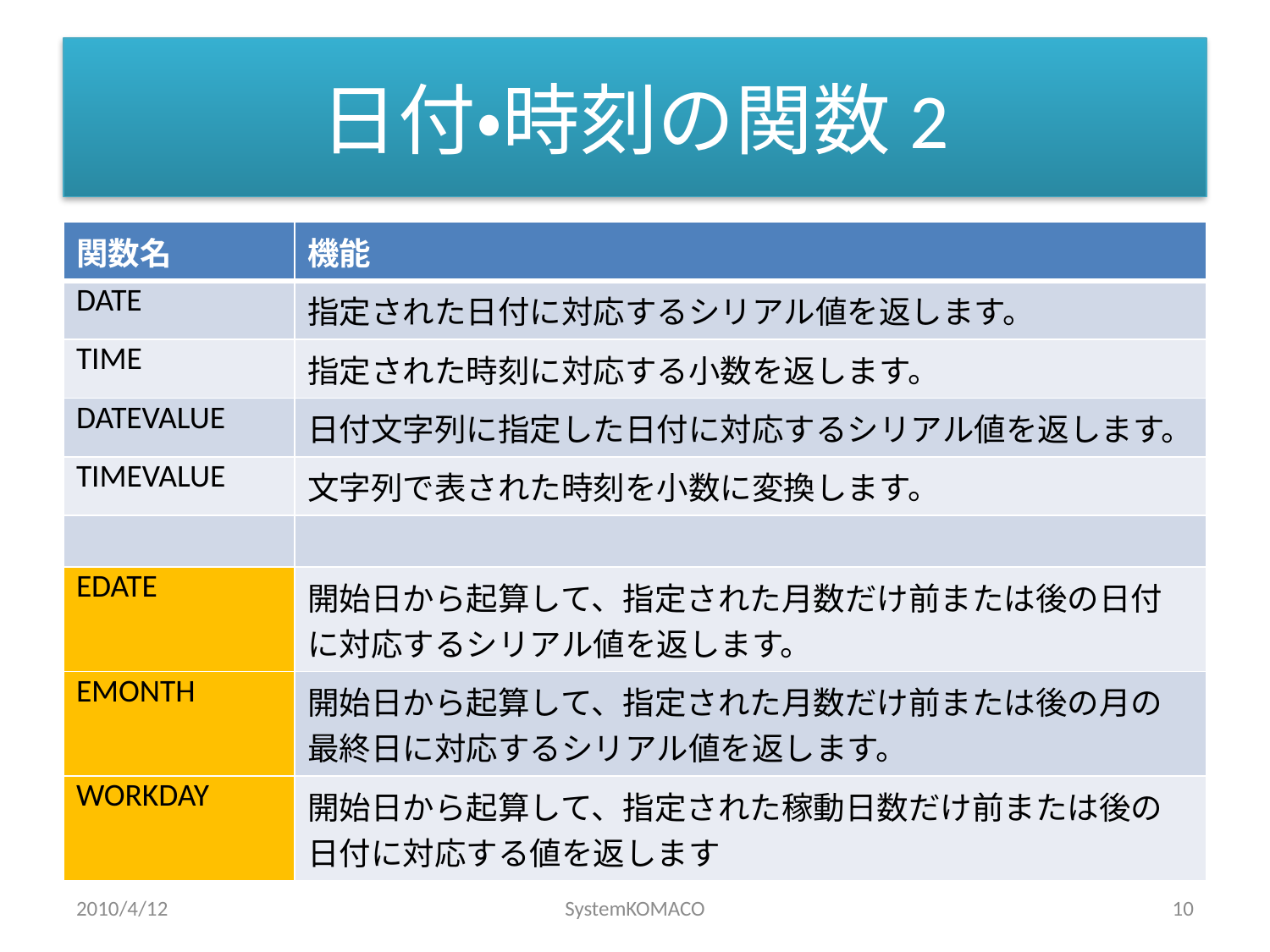

# 日付・時刻の関数2
| 関数名 | 機能 |
| --- | --- |
| DATE | 指定された日付に対応するシリアル値を返します。 |
| TIME | 指定された時刻に対応する小数を返します。 |
| DATEVALUE | 日付文字列に指定した日付に対応するシリアル値を返します。 |
| TIMEVALUE | 文字列で表された時刻を小数に変換します。 |
|  |  |
| EDATE | 開始日から起算して、指定された月数だけ前または後の日付に対応するシリアル値を返します。 |
| EMONTH | 開始日から起算して、指定された月数だけ前または後の月の最終日に対応するシリアル値を返します。 |
| WORKDAY | 開始日から起算して、指定された稼動日数だけ前または後の日付に対応する値を返します |
2010/4/12
SystemKOMACO
10